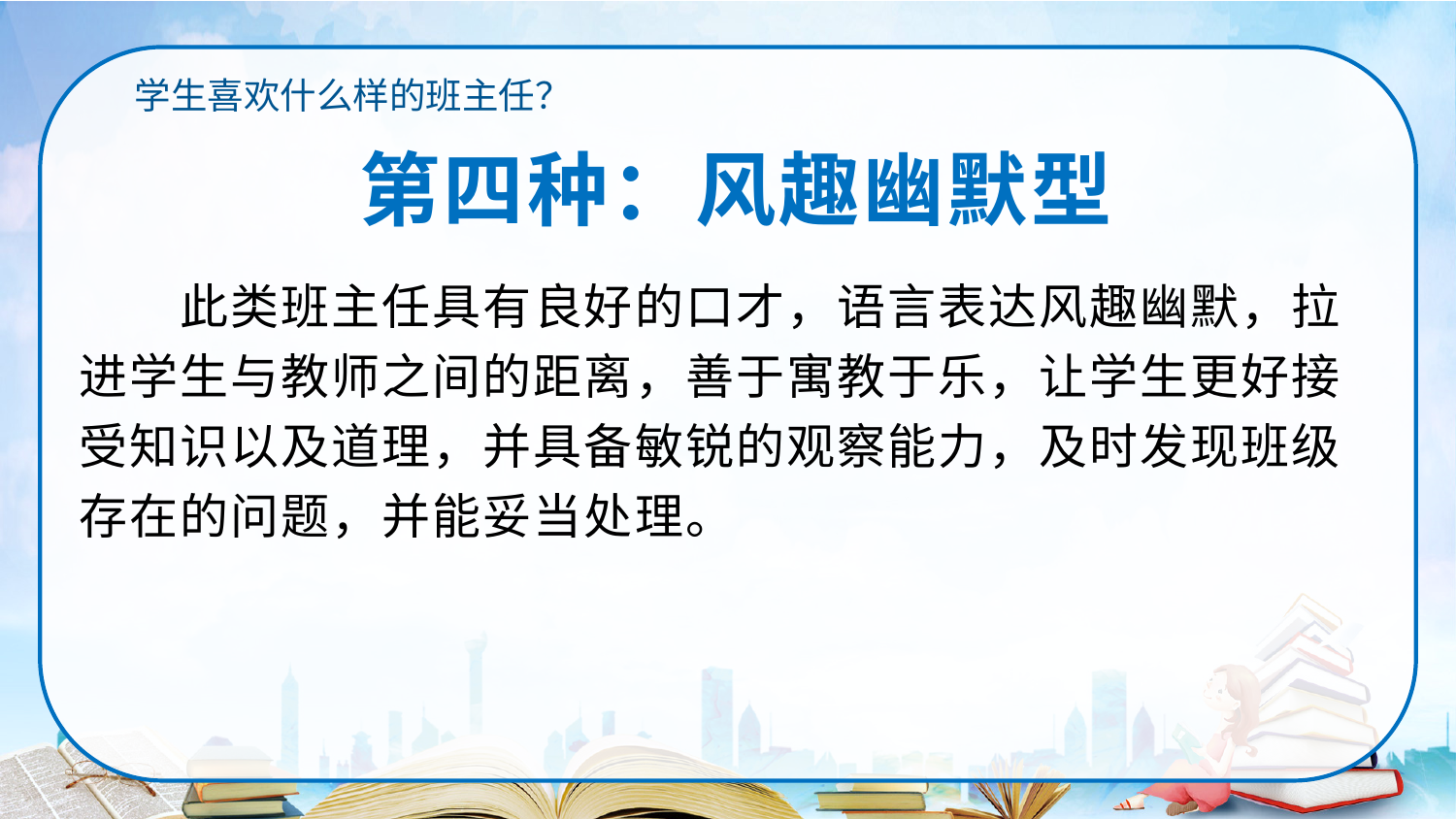

学生喜欢什么样的班主任？
第四种：风趣幽默型

此类班主任具有良好的口才，语言表达风趣幽默，拉进学生与教师之间的距离，善于寓教于乐，让学生更好接受知识以及道理，并具备敏锐的观察能力，及时发现班级存在的问题，并能妥当处理。